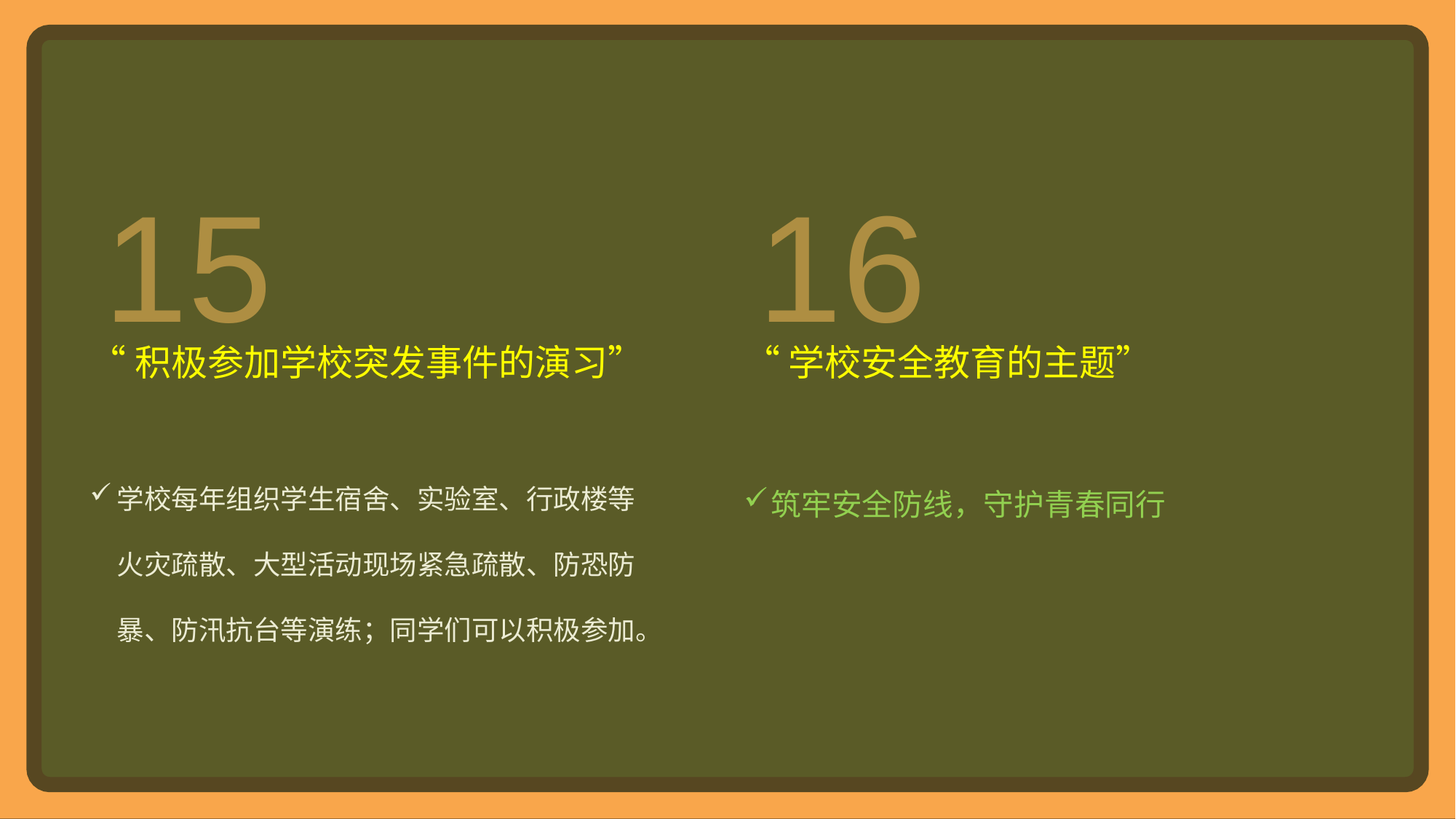

15
16
“积极参加学校突发事件的演习”

学校每年组织学生宿舍、实验室、行政楼等火灾疏散、大型活动现场紧急疏散、防恐防暴、防汛抗台等演练；同学们可以积极参加。
“学校安全教育的主题”

筑牢安全防线，守护青春同行